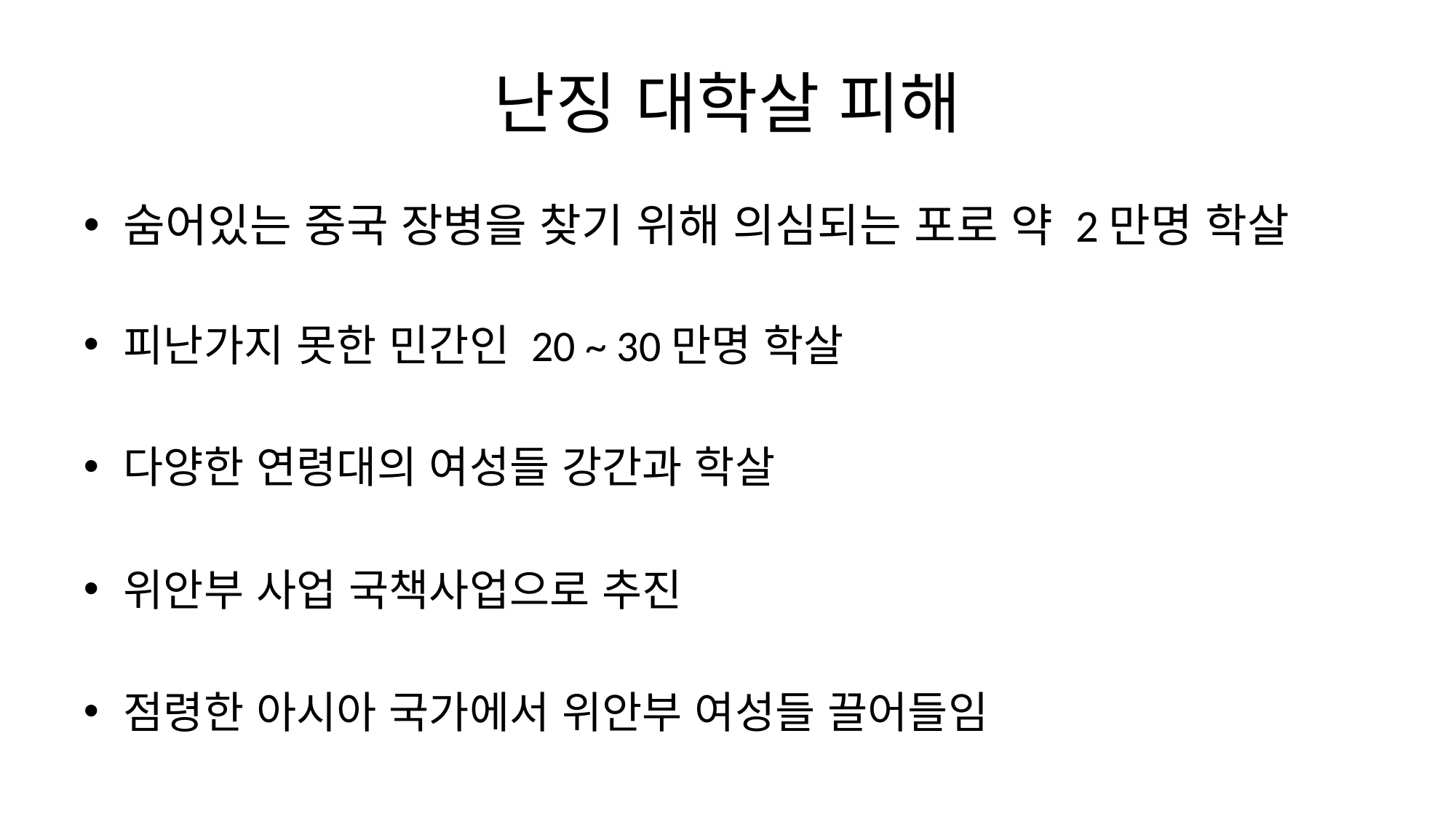

# 난징 대학살 피해
숨어있는 중국 장병을 찾기 위해 의심되는 포로 약 2만명 학살

피난가지 못한 민간인 20 ~ 30만명 학살

다양한 연령대의 여성들 강간과 학살

위안부 사업 국책사업으로 추진

점령한 아시아 국가에서 위안부 여성들 끌어들임